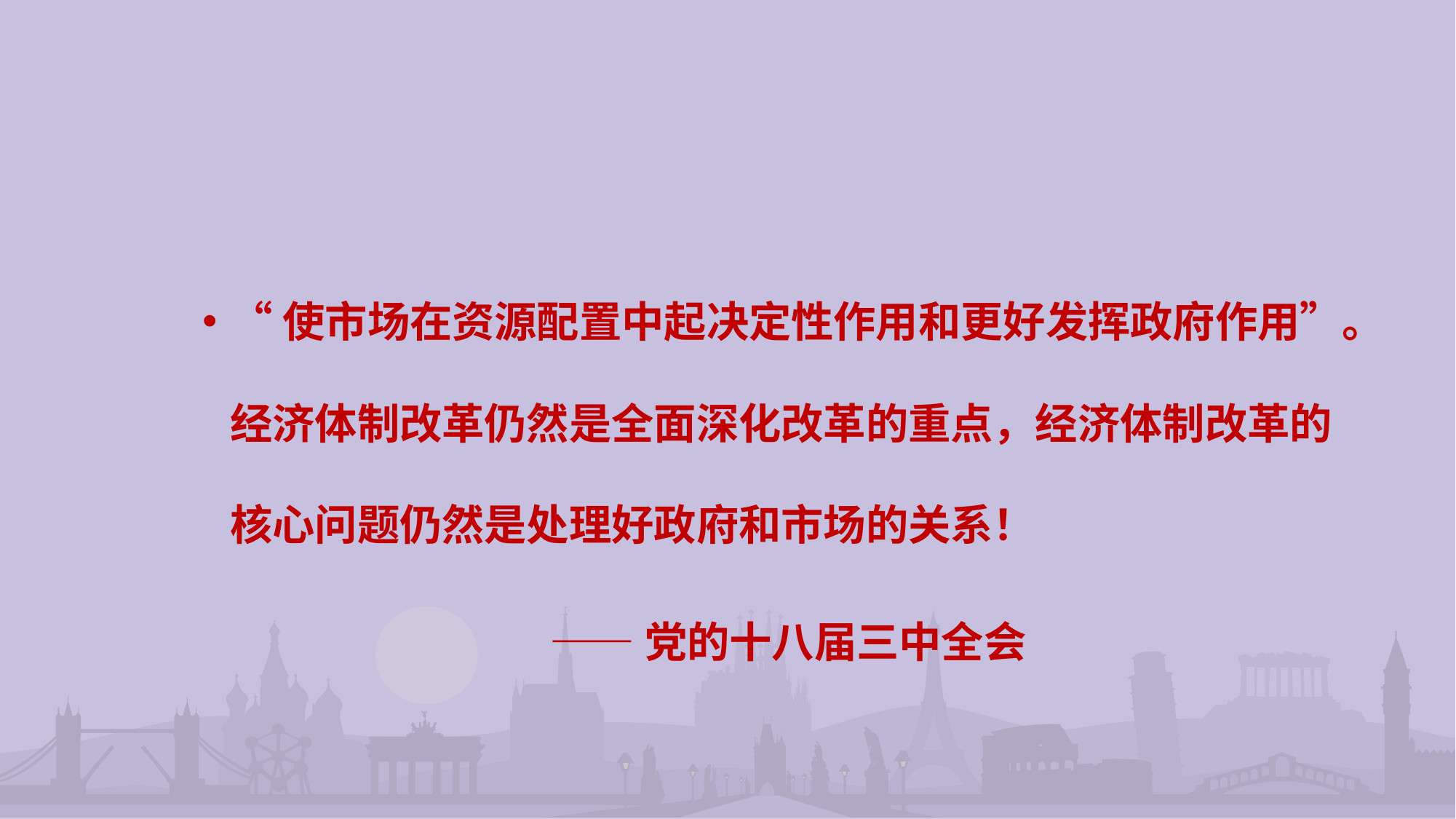

“使市场在资源配置中起决定性作用和更好发挥政府作用”。经济体制改革仍然是全面深化改革的重点，经济体制改革的核心问题仍然是处理好政府和市场的关系！
                                    ——党的十八届三中全会